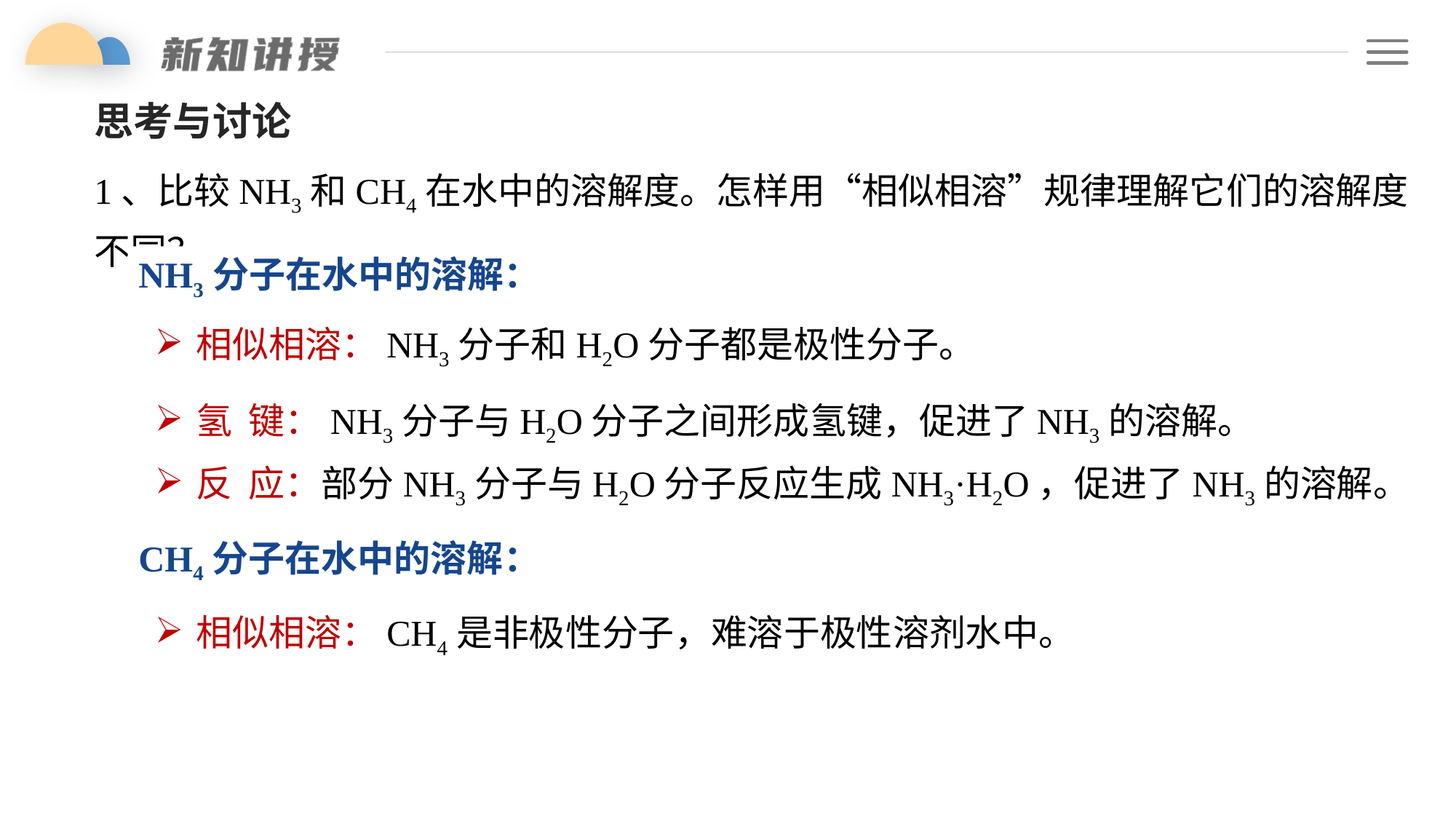

思考与讨论
1、比较NH3和CH4在水中的溶解度。怎样用“相似相溶”规律理解它们的溶解度不同？
NH3分子在水中的溶解：
相似相溶：NH3分子和H2O分子都是极性分子。
氢  键：NH3分子与H2O分子之间形成氢键，促进了NH3的溶解。
反  应：部分NH3分子与H2O分子反应生成NH3·H2O，促进了NH3的溶解。
CH4分子在水中的溶解：
相似相溶：CH4是非极性分子，难溶于极性溶剂水中。